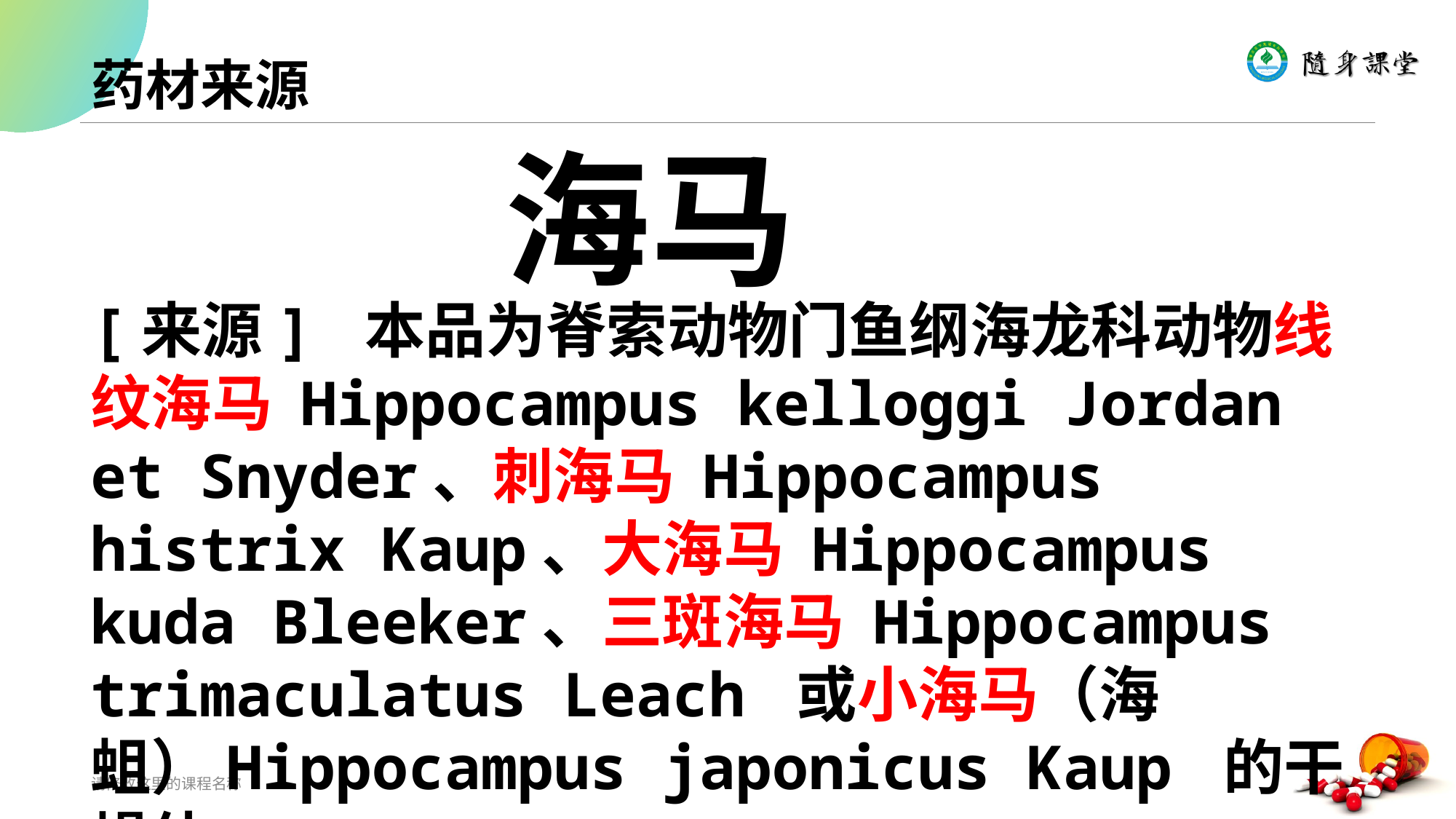

# 药材来源
 海马

[来源] 本品为脊索动物门鱼纲海龙科动物线纹海马 Hippocampus kelloggi Jordan et Snyder、刺海马 Hippocampus histrix Kaup、大海马 Hippocampus kuda Bleeker、三斑海马 Hippocampus trimaculatus Leach 或小海马（海蛆）Hippocampus japonicus Kaup 的干燥体。……
请修改这里的课程名称
4